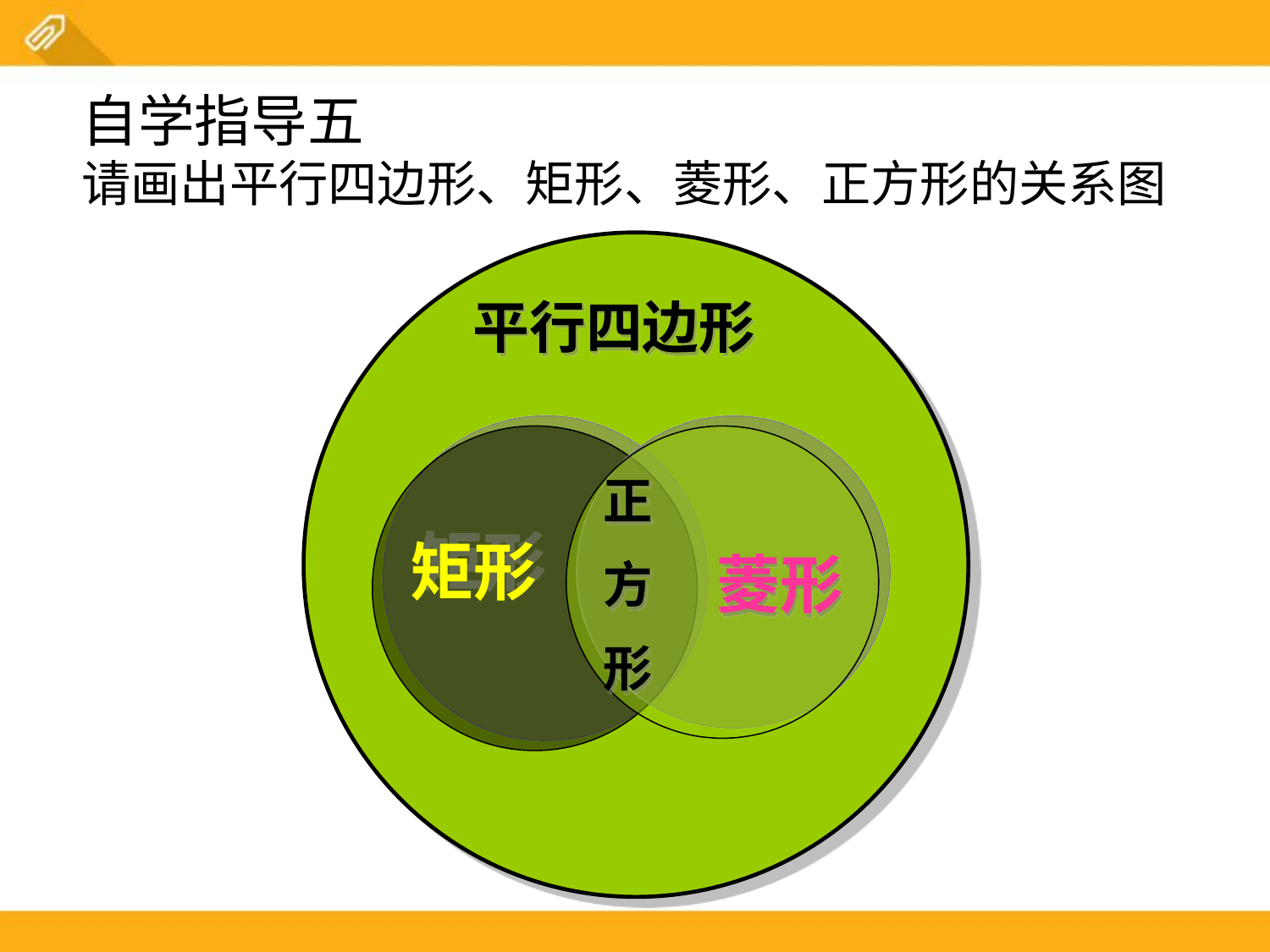

自学指导五
请画出平行四边形、矩形、菱形、正方形的关系图

平行四边形

正
方
形
矩形
菱形